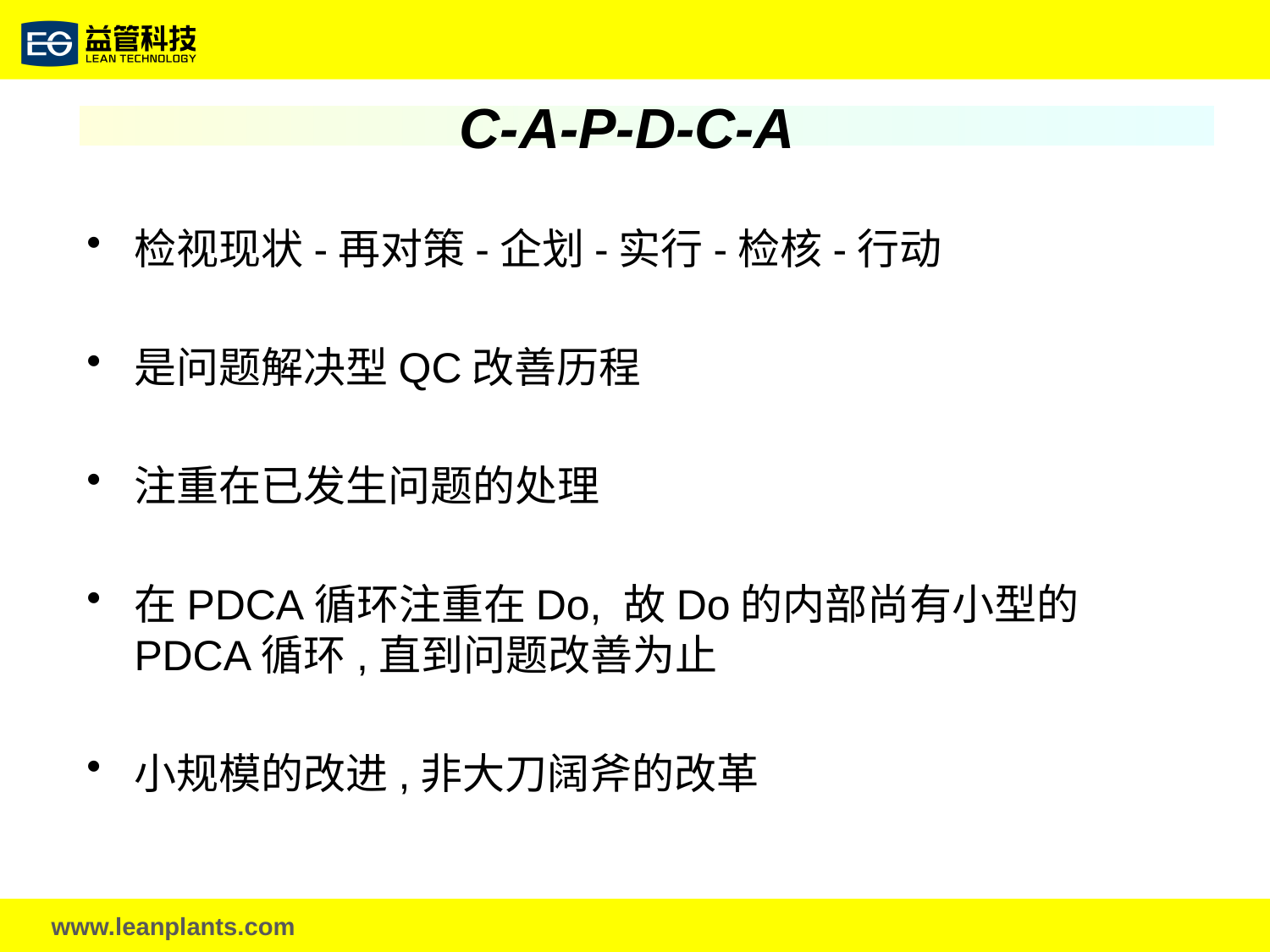

# C-A-P-D-C-A
检视现状-再对策-企划-实行-检核-行动

是问题解决型QC改善历程

注重在已发生问题的处理

在PDCA循环注重在Do, 故Do的内部尚有小型的PDCA循环,直到问题改善为止

小规模的改进,非大刀阔斧的改革
25